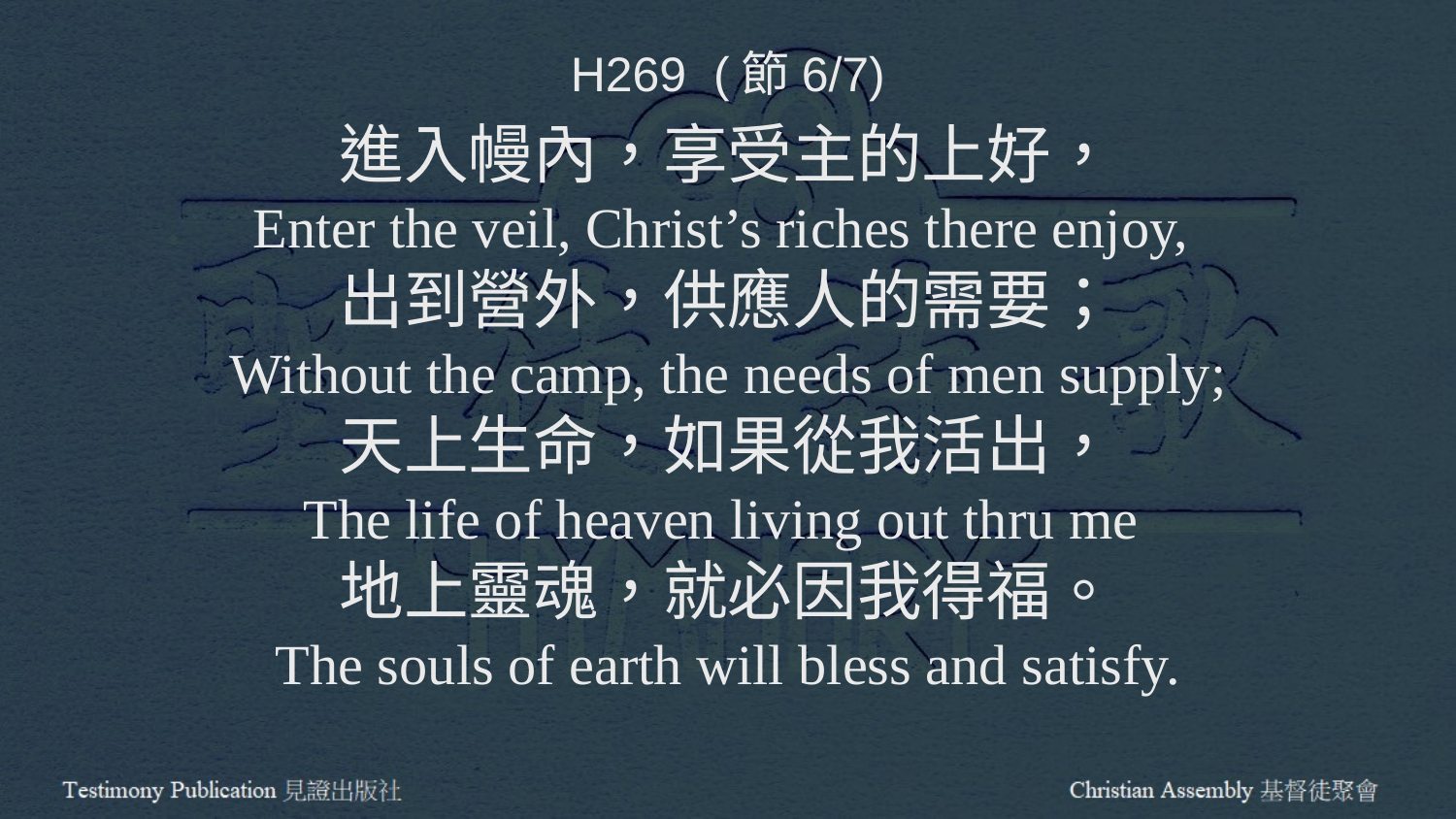

H269  (節6/7)
進入幔內，享受主的上好，
Enter the veil, Christ’s riches there enjoy,
出到營外，供應人的需要；
Without the camp, the needs of men supply;
天上生命，如果從我活出，
The life of heaven living out thru me
地上靈魂，就必因我得福。
The souls of earth will bless and satisfy.